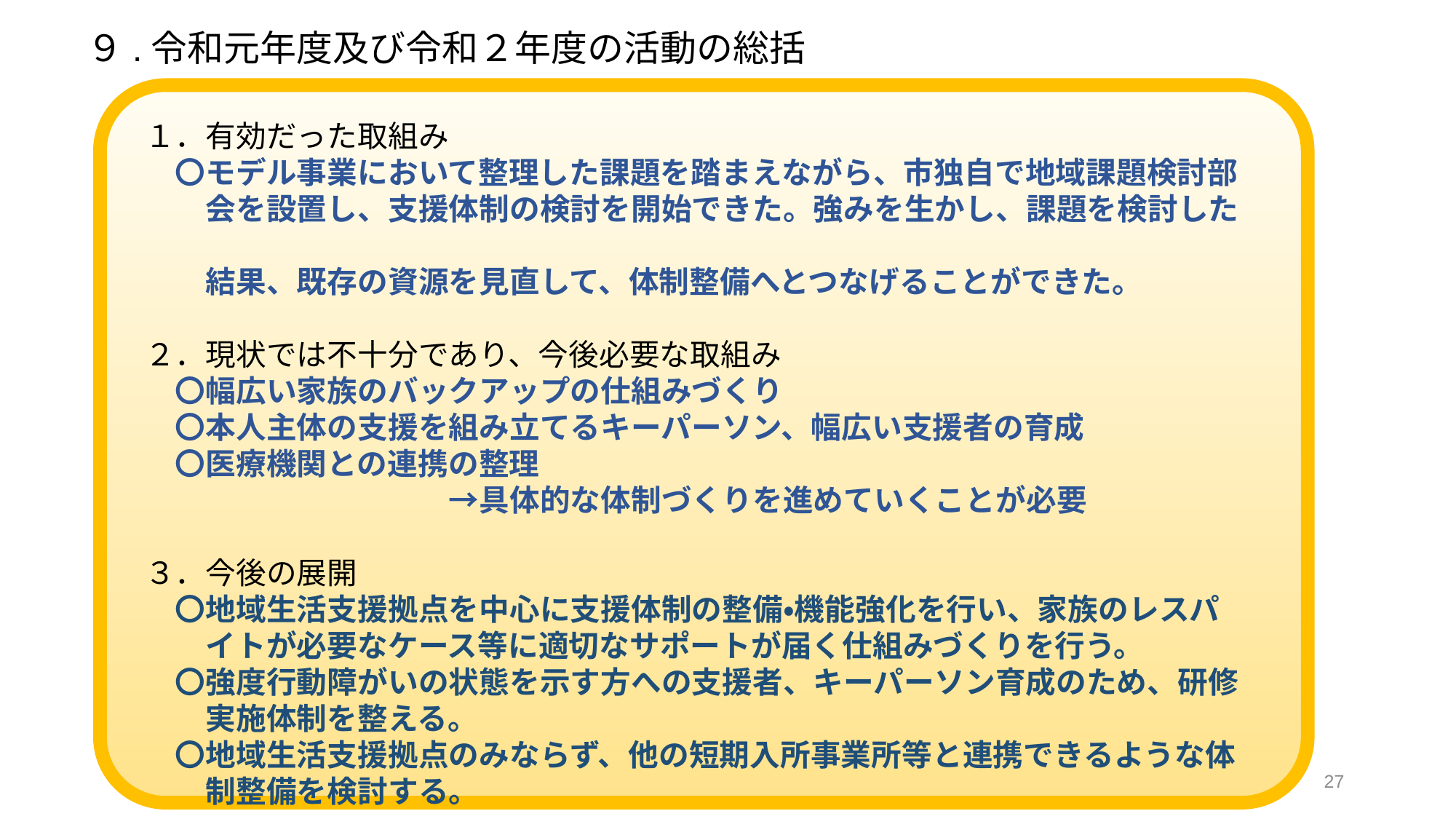

# ９.令和元年度及び令和２年度の活動の総括
１．有効だった取組み
　〇モデル事業において整理した課題を踏まえながら、市独自で地域課題検討部
　　会を設置し、支援体制の検討を開始できた。強みを生かし、課題を検討した
　　結果、既存の資源を見直して、体制整備へとつなげることができた。

２．現状では不十分であり、今後必要な取組み
　〇幅広い家族のバックアップの仕組みづくり
　〇本人主体の支援を組み立てるキーパーソン、幅広い支援者の育成
　〇医療機関との連携の整理
　　　　　　　　　　→具体的な体制づくりを進めていくことが必要

３．今後の展開
　〇地域生活支援拠点を中心に支援体制の整備・機能強化を行い、家族のレスパ
　　イトが必要なケース等に適切なサポートが届く仕組みづくりを行う。
　〇強度行動障がいの状態を示す方への支援者、キーパーソン育成のため、研修
　　実施体制を整える。
　〇地域生活支援拠点のみならず、他の短期入所事業所等と連携できるような体
　　制整備を検討する。

27